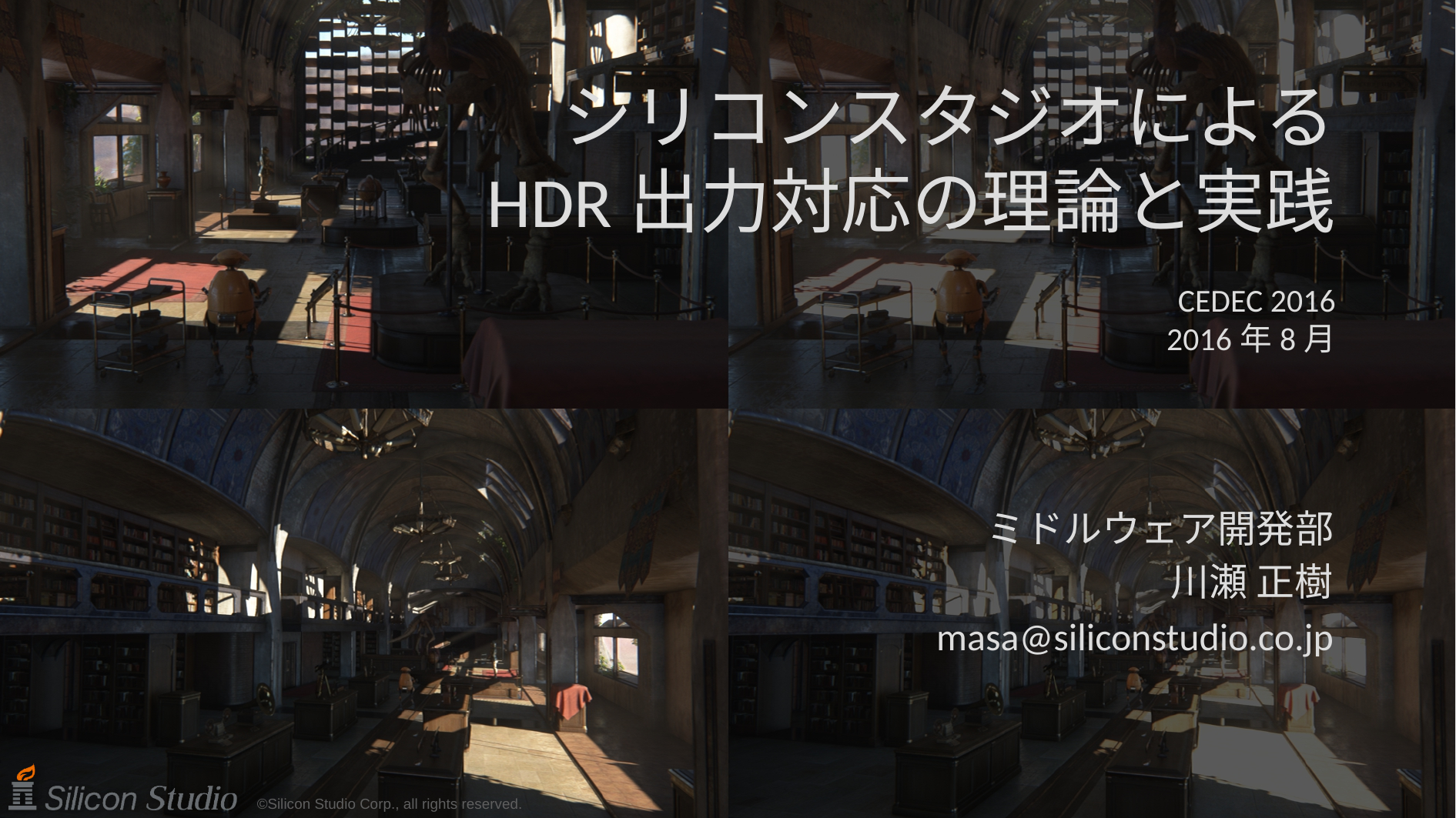

# シリコンスタジオによる HDR出力対応の理論と実践 CEDEC 2016 2016年8月
ミドルウェア開発部
川瀬 正樹
masa@siliconstudio.co.jp